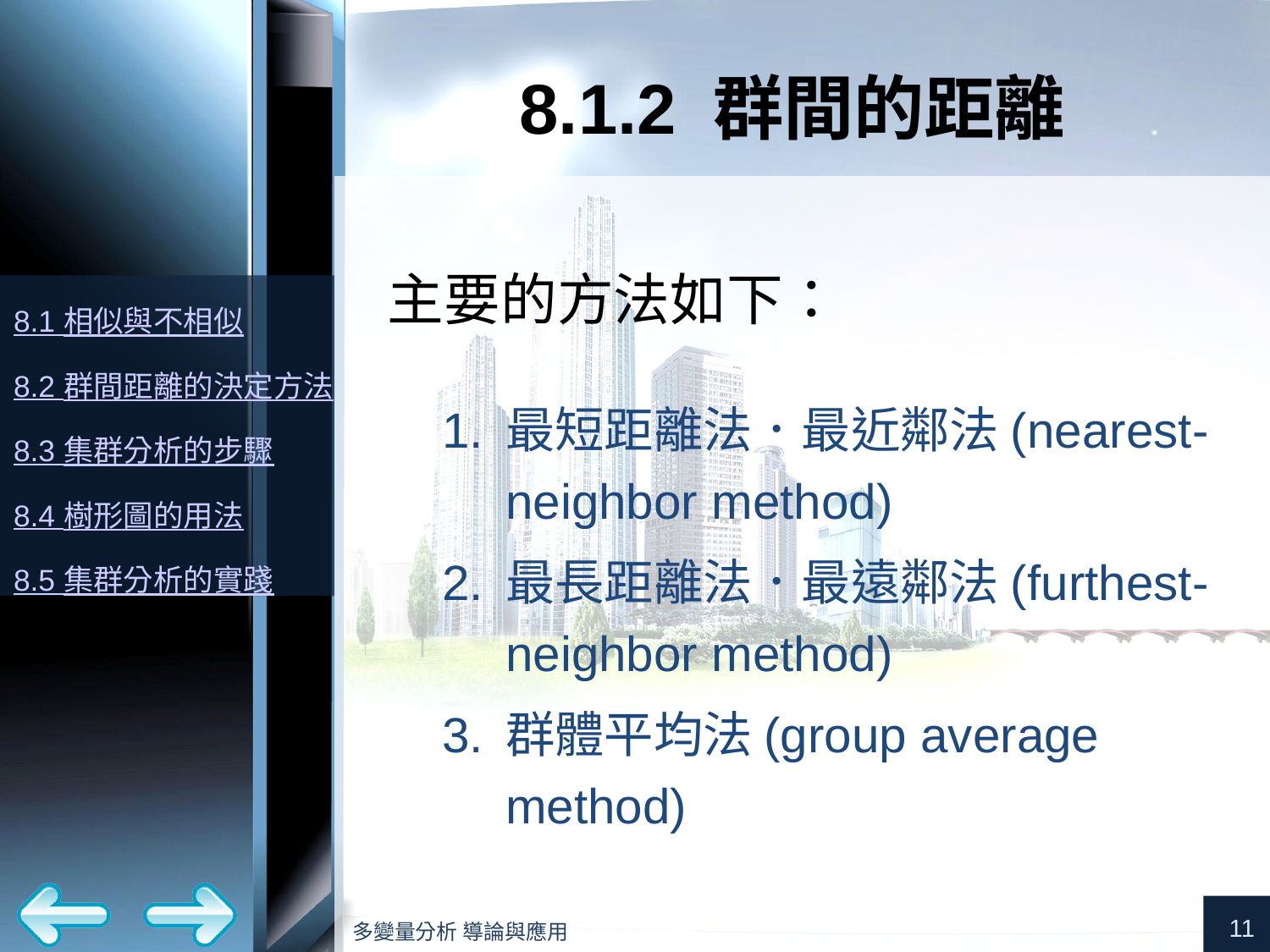

# 8.1.2 群間的距離
主要的方法如下：

最短距離法．最近鄰法(nearest-neighbor method)
最長距離法．最遠鄰法(furthest-neighbor method)
群體平均法(group average method)
11
多變量分析 導論與應用